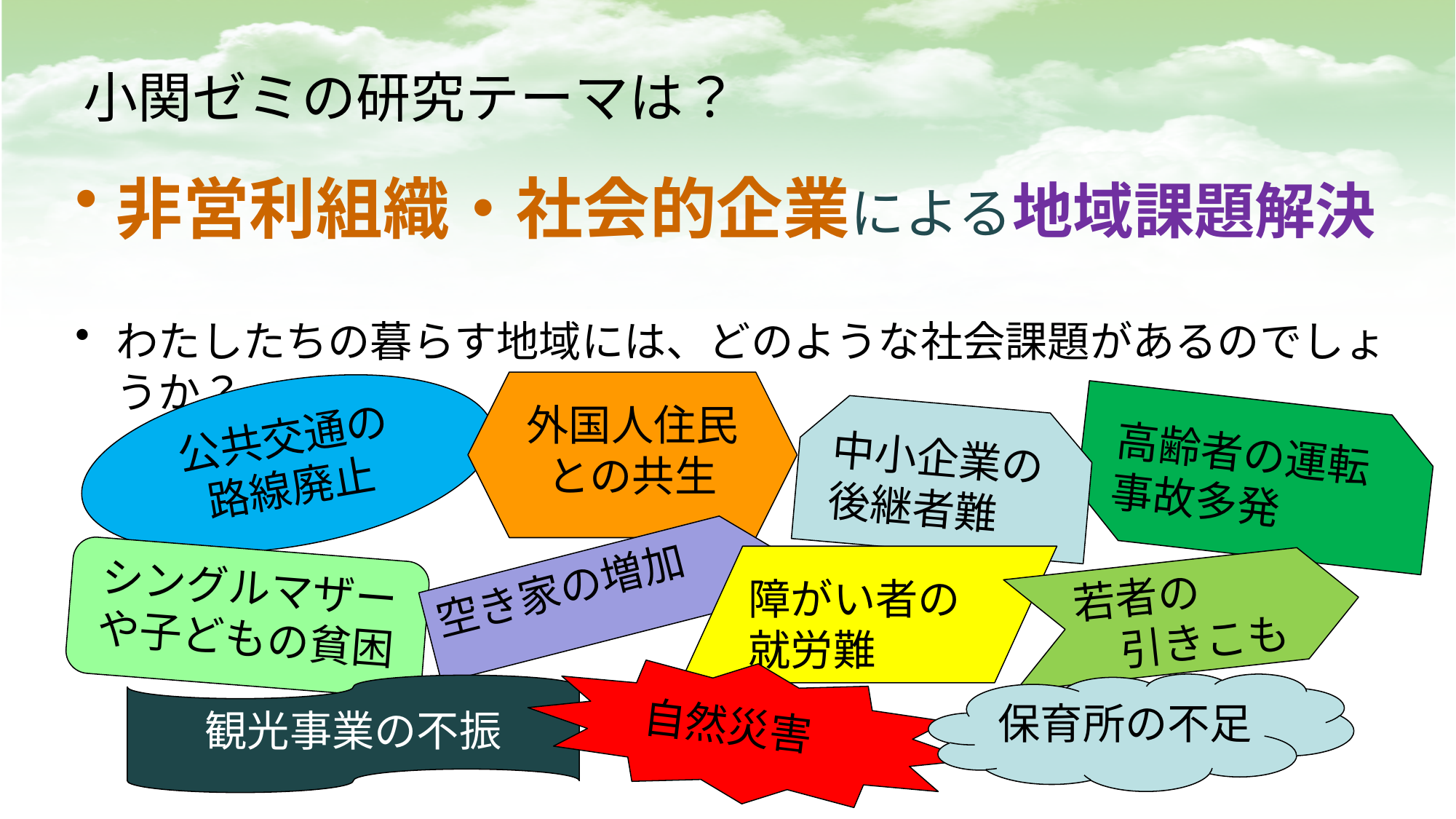

# 小関ゼミの研究テーマは？
非営利組織・社会的企業による地域課題解決

わたしたちの暮らす地域には、どのような社会課題があるのでしょうか？

外国人住民との共生
公共交通の
路線廃止
高齢者の運転事故多発
中小企業の後継者難
障がい者の就労難
空き家の増加
シングルマザーや子どもの貧困
若者の
　引きこもり
自然災害
保育所の不足
観光事業の不振